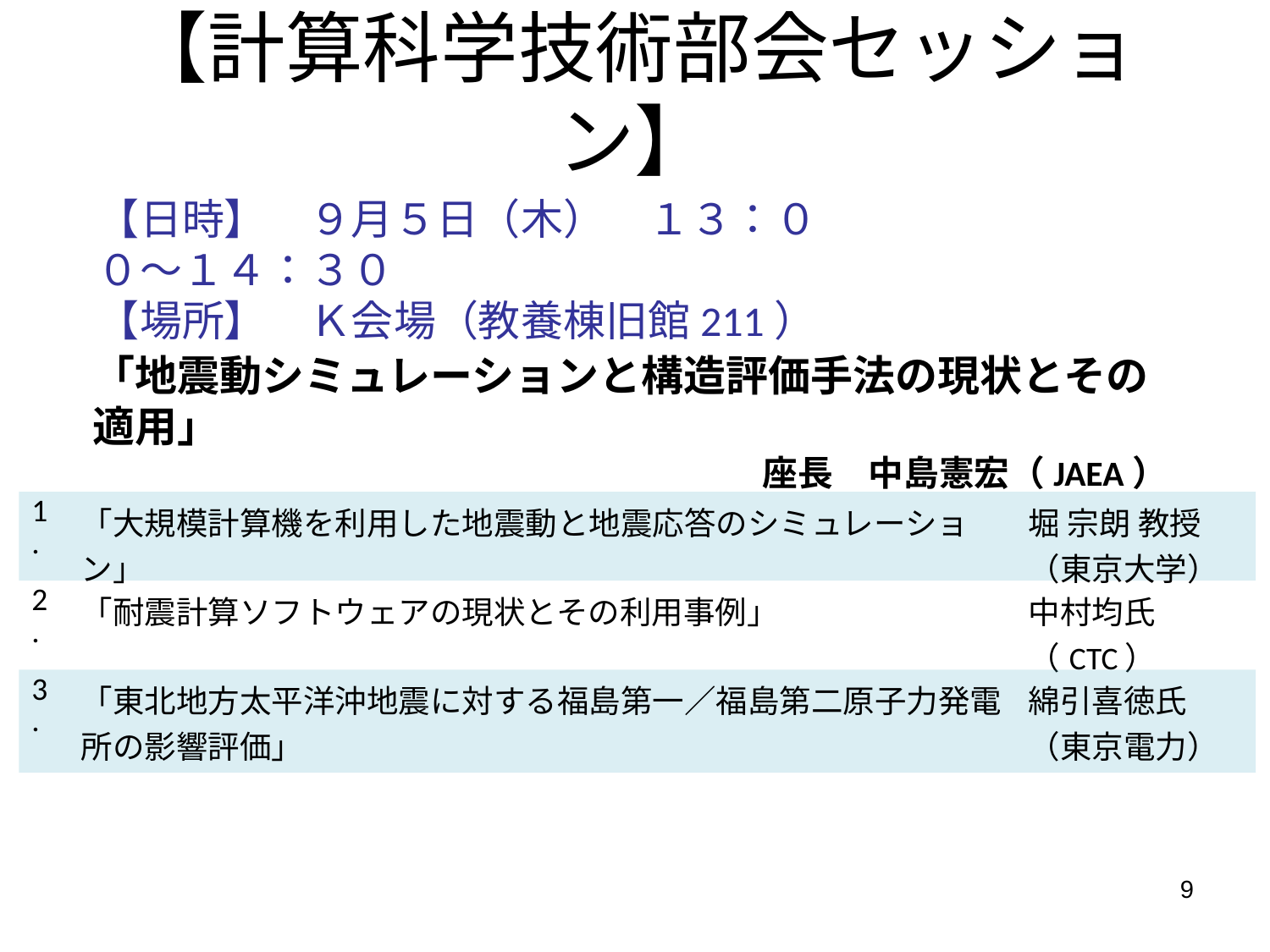

【計算科学技術部会セッション】
【日時】　９月５日（木）　１３：００～１４：３０
【場所】　Ｋ会場（教養棟旧館211）
「地震動シミュレーションと構造評価手法の現状とその適用」
座長　中島憲宏（JAEA）

| 1. | 「大規模計算機を利用した地震動と地震応答のシミュレーション」 | 堀 宗朗 教授 （東京大学） |
| --- | --- | --- |
| 2. | 「耐震計算ソフトウェアの現状とその利用事例」 | 中村均氏 （CTC） |
| 3. | 「東北地方太平洋沖地震に対する福島第一／福島第二原子力発電所の影響評価」 | 綿引喜徳氏 （東京電力） |
9